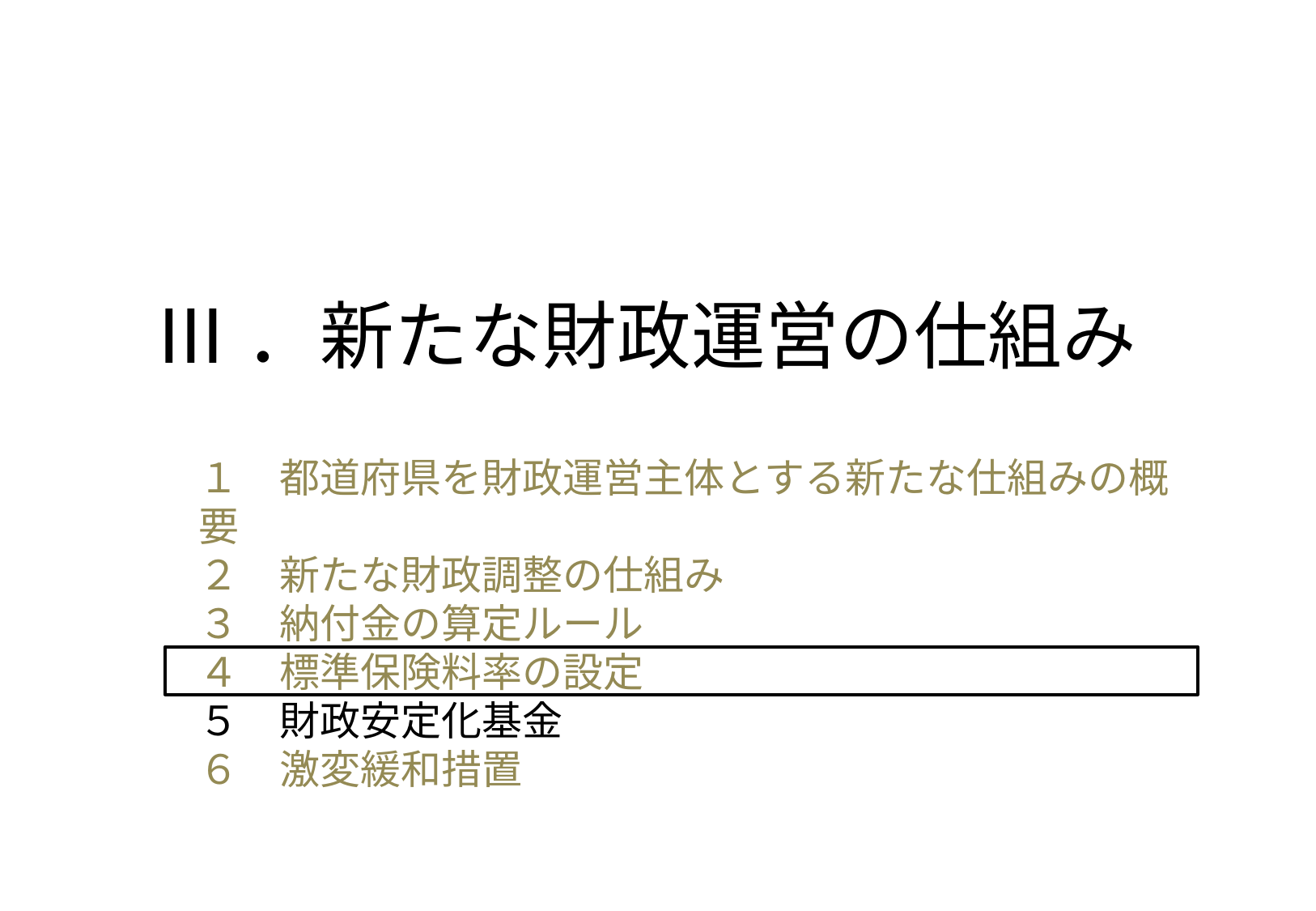

# Ⅲ．新たな財政運営の仕組み
１　都道府県を財政運営主体とする新たな仕組みの概要
２　新たな財政調整の仕組み
３　納付金の算定ルール
４　標準保険料率の設定
５　財政安定化基金
６　激変緩和措置